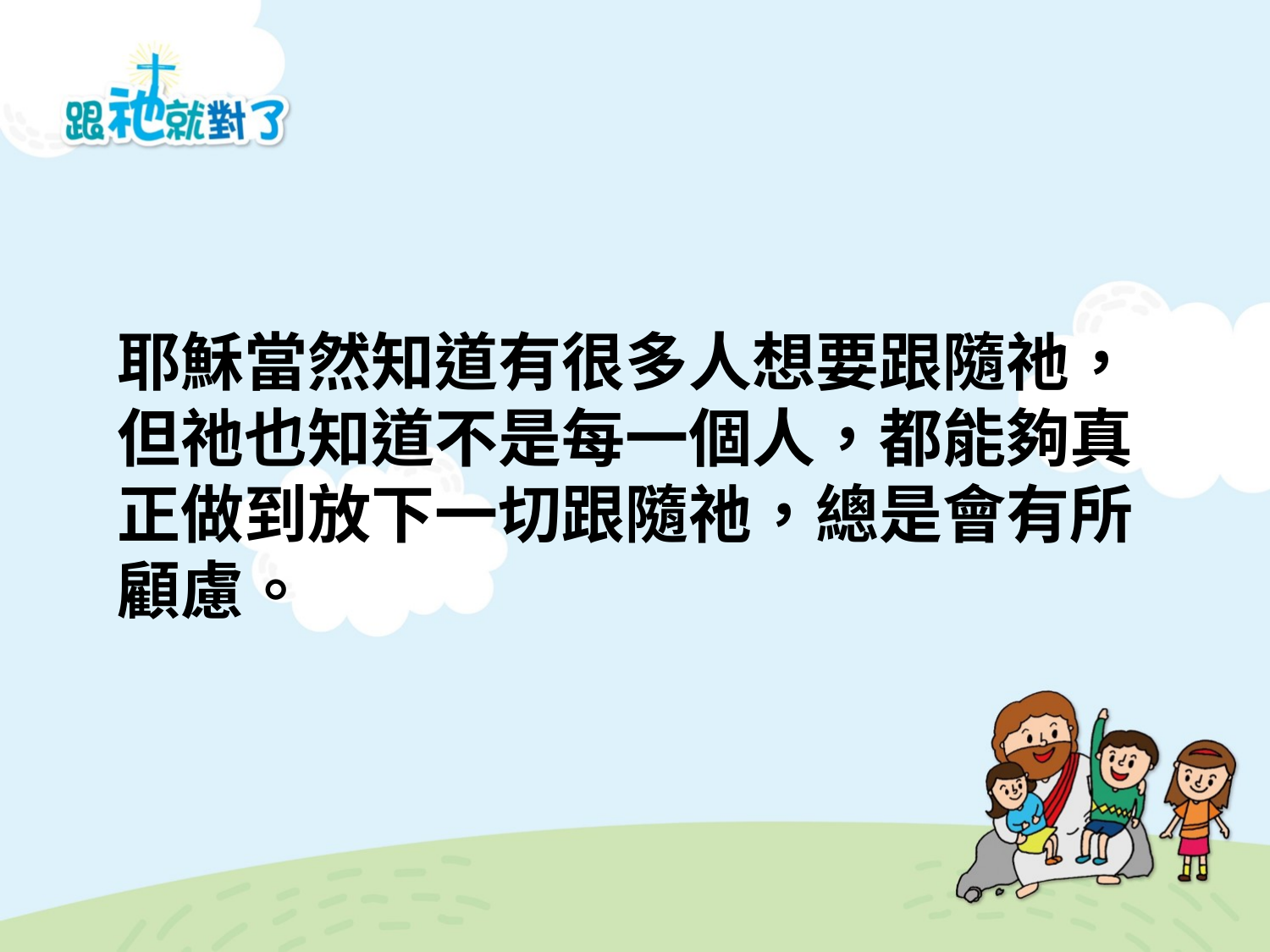

耶穌當然知道有很多人想要跟隨祂，但祂也知道不是每一個人，都能夠真正做到放下一切跟隨祂，總是會有所顧慮。